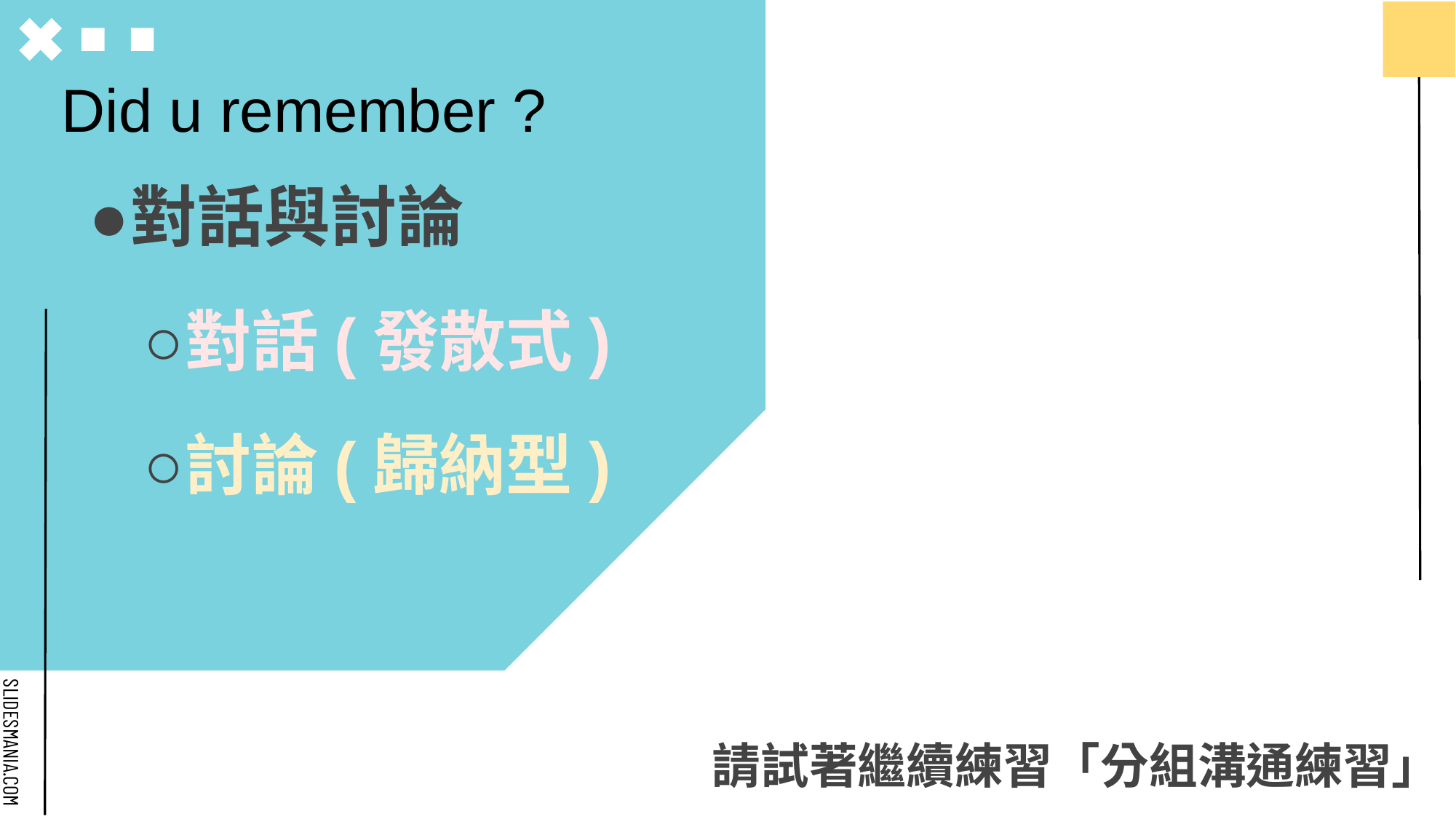

# Did u remember ?
對話與討論
對話(發散式)
討論(歸納型)
請試著繼續練習「分組溝通練習」